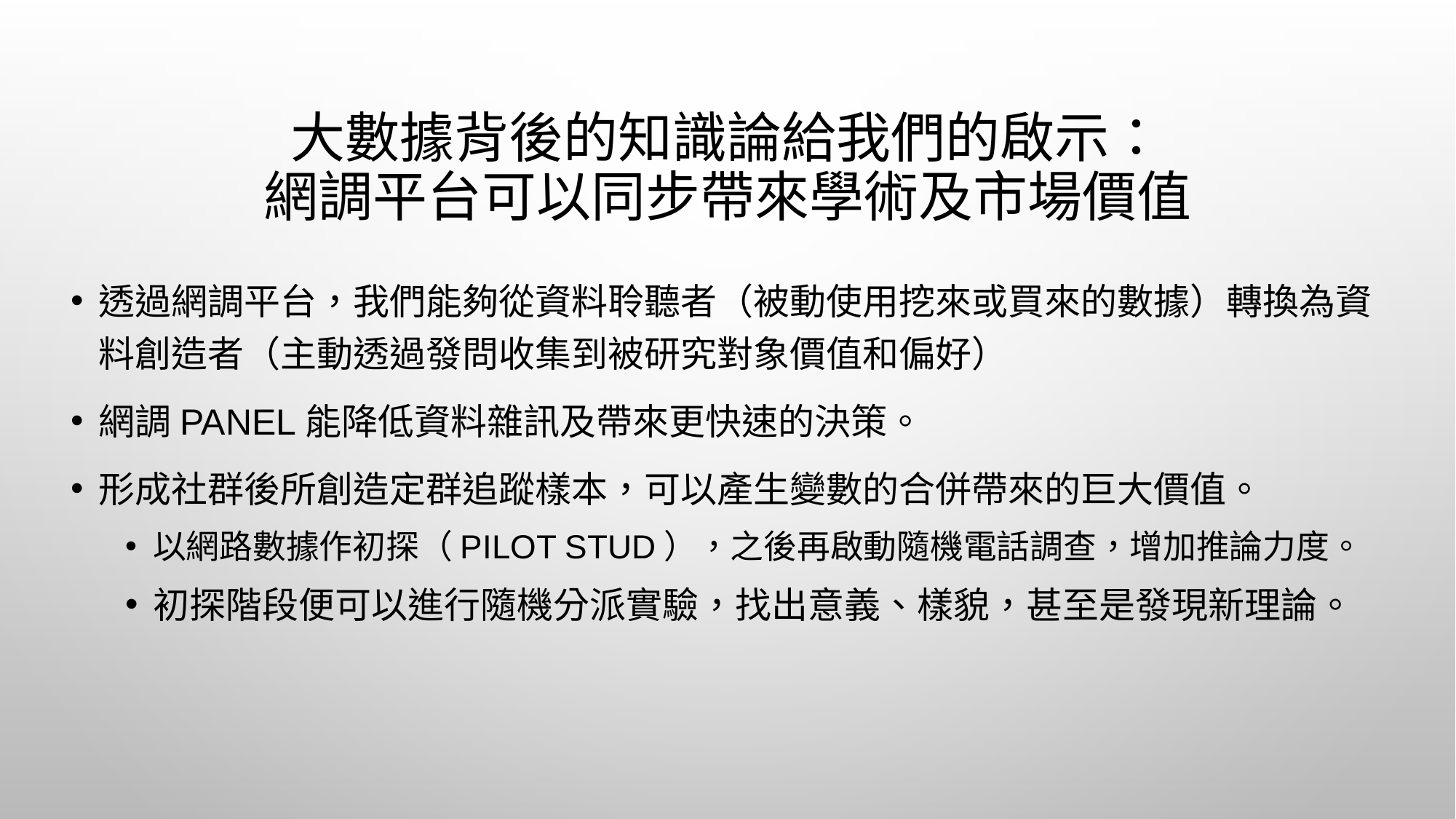

# 大數據背後的知識論給我們的啟示： 網調平台可以同步帶來學術及市場價值
透過網調平台，我們能夠從資料聆聽者（被動使用挖來或買來的數據）轉換為資料創造者（主動透過發問收集到被研究對象價值和偏好）
網調panel能降低資料雜訊及帶來更快速的決策。
形成社群後所創造定群追蹤樣本，可以產生變數的合併帶來的巨大價值。
以網路數據作初探（pilot stud），之後再啟動隨機電話調查，增加推論力度。
初探階段便可以進行隨機分派實驗，找出意義、樣貌，甚至是發現新理論。